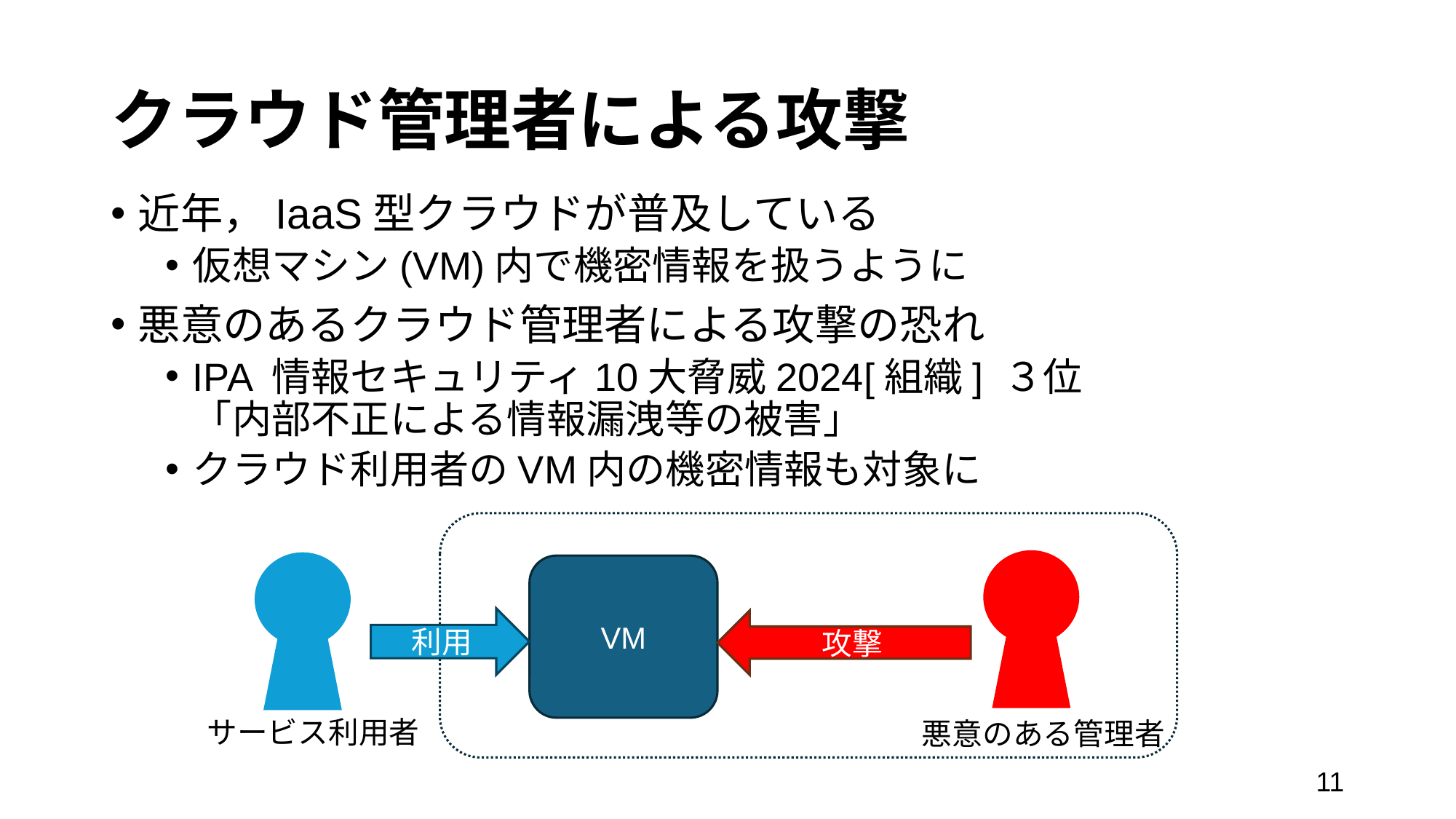

# クラウド管理者による攻撃
近年，IaaS型クラウドが普及している
仮想マシン(VM)内で機密情報を扱うように
悪意のあるクラウド管理者による攻撃の恐れ
IPA 情報セキュリティ10大脅威2024[組織] ３位
「内部不正による情報漏洩等の被害」
クラウド利用者のVM内の機密情報も対象に

VM
利用
攻撃
サービス利用者
悪意のある管理者
11